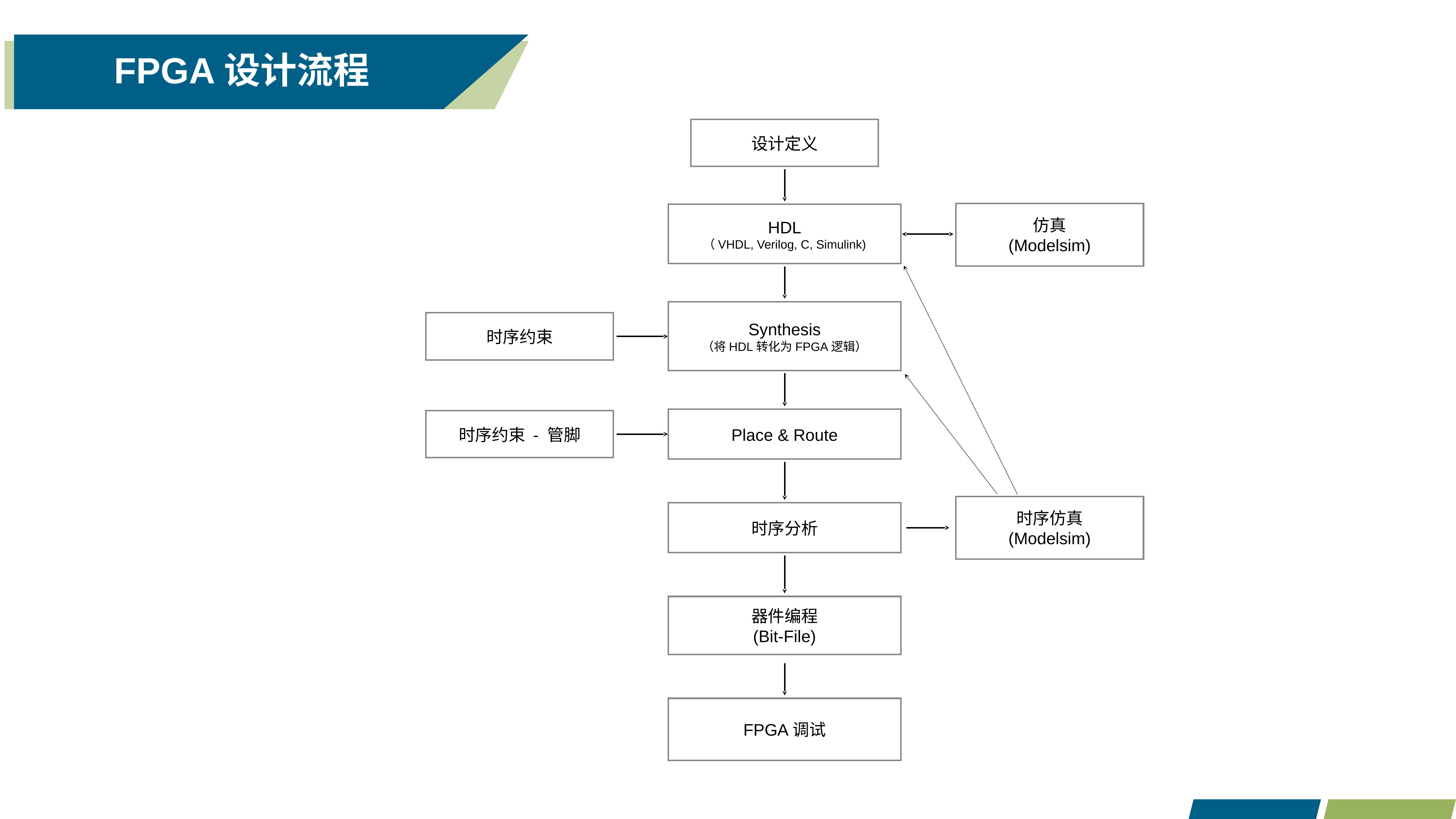

# FPGA设计流程
设计定义

仿真
(Modelsim)
HDL
（VHDL, Verilog, C, Simulink)

Synthesis
（将HDL转化为FPGA逻辑）
时序约束

Place & Route
时序约束 - 管脚

时序仿真
(Modelsim)
时序分析

器件编程
(Bit-File)

FPGA调试